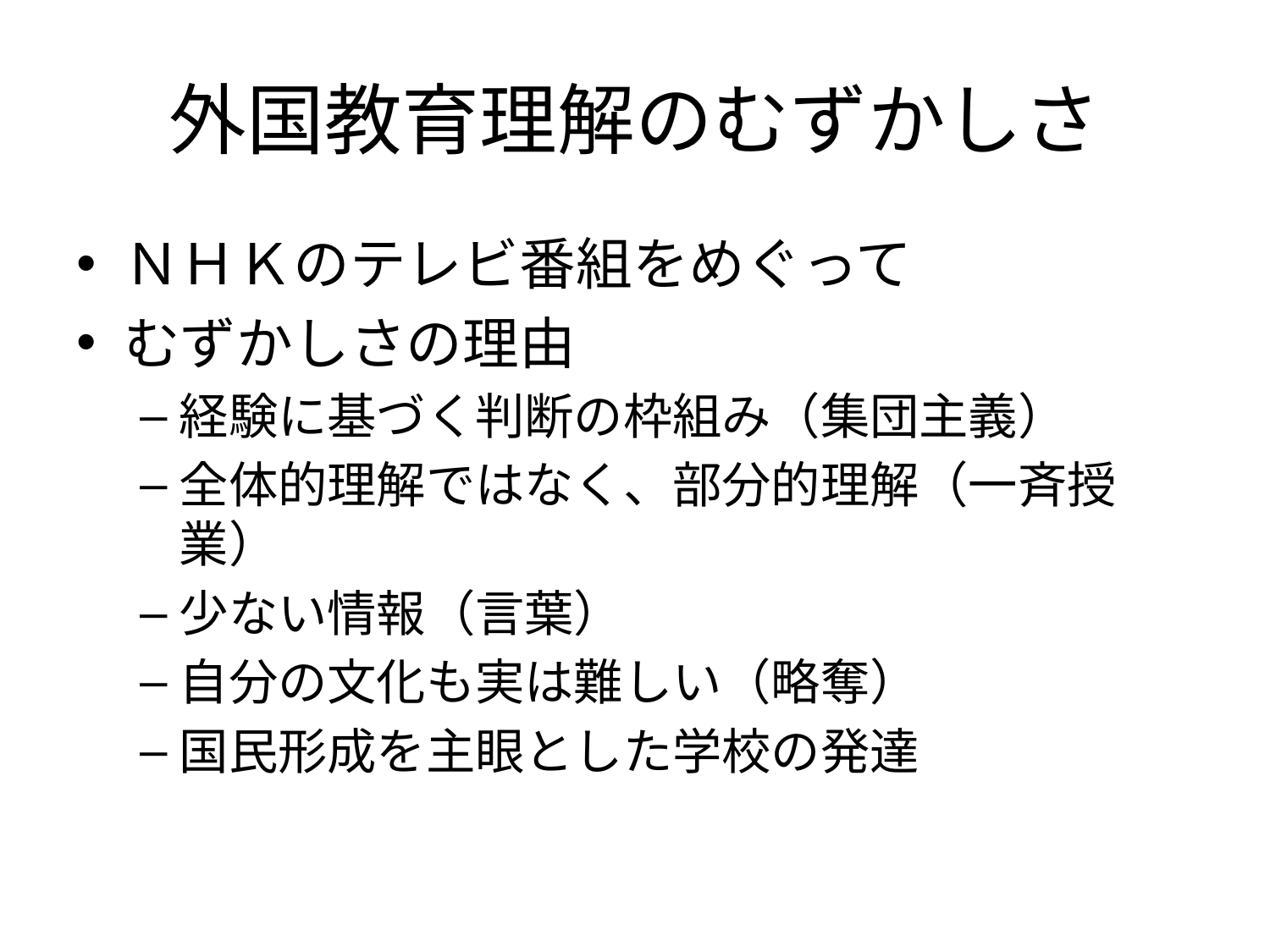

# 外国教育理解のむずかしさ
ＮＨＫのテレビ番組をめぐって
むずかしさの理由
経験に基づく判断の枠組み（集団主義）
全体的理解ではなく、部分的理解（一斉授業）
少ない情報（言葉）
自分の文化も実は難しい（略奪）
国民形成を主眼とした学校の発達